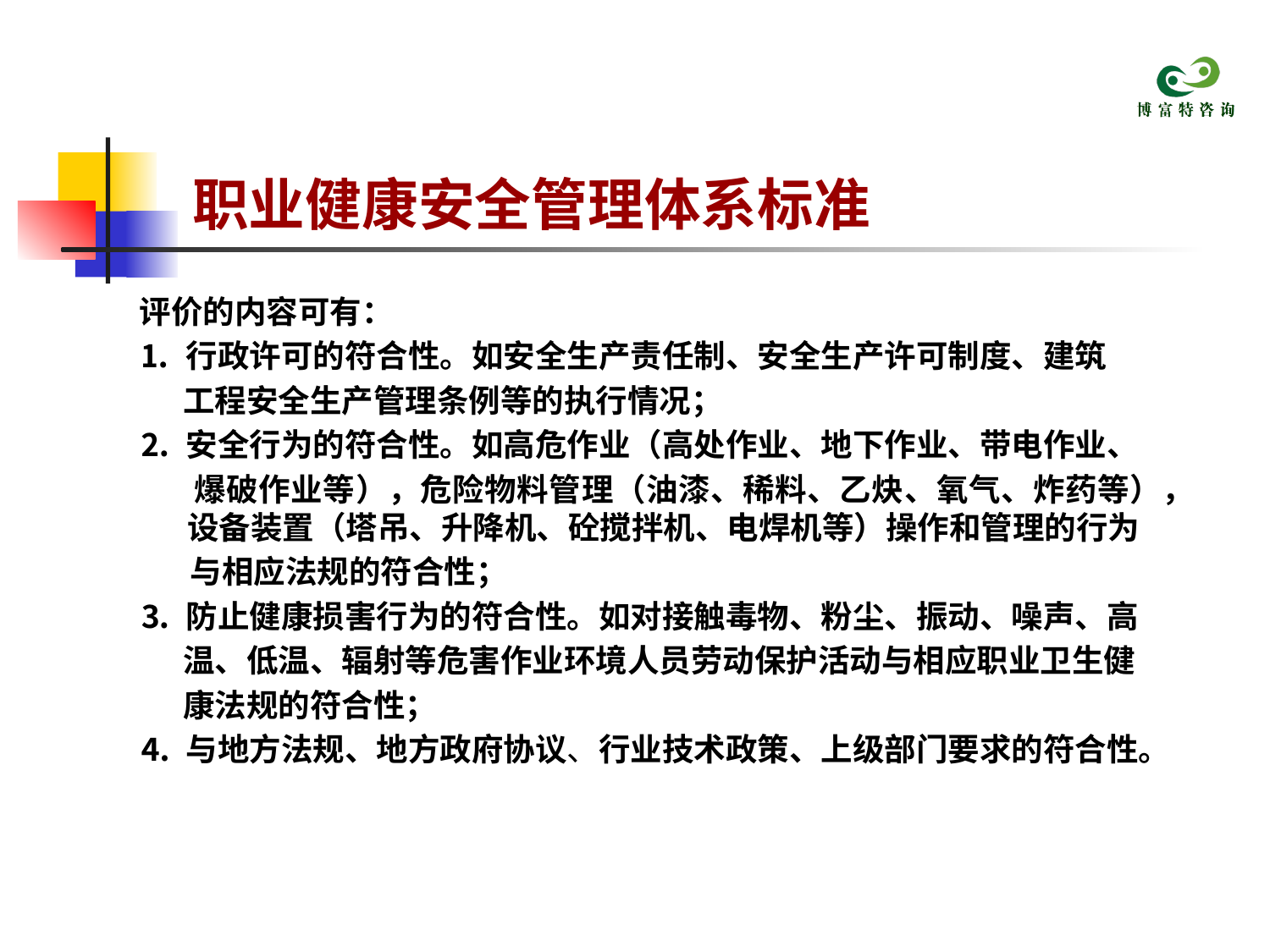

# 职业健康安全管理体系标准
评价的内容可有：
⒈ 行政许可的符合性。如安全生产责任制、安全生产许可制度、建筑
     工程安全生产管理条例等的执行情况；
⒉ 安全行为的符合性。如高危作业（高处作业、地下作业、带电作业、
      爆破作业等），危险物料管理（油漆、稀料、乙炔、氧气、炸药等），设备装置（塔吊、升降机、砼搅拌机、电焊机等）操作和管理的行为
      与相应法规的符合性；
⒊ 防止健康损害行为的符合性。如对接触毒物、粉尘、振动、噪声、高
     温、低温、辐射等危害作业环境人员劳动保护活动与相应职业卫生健
     康法规的符合性；
⒋ 与地方法规、地方政府协议、行业技术政策、上级部门要求的符合性。
142